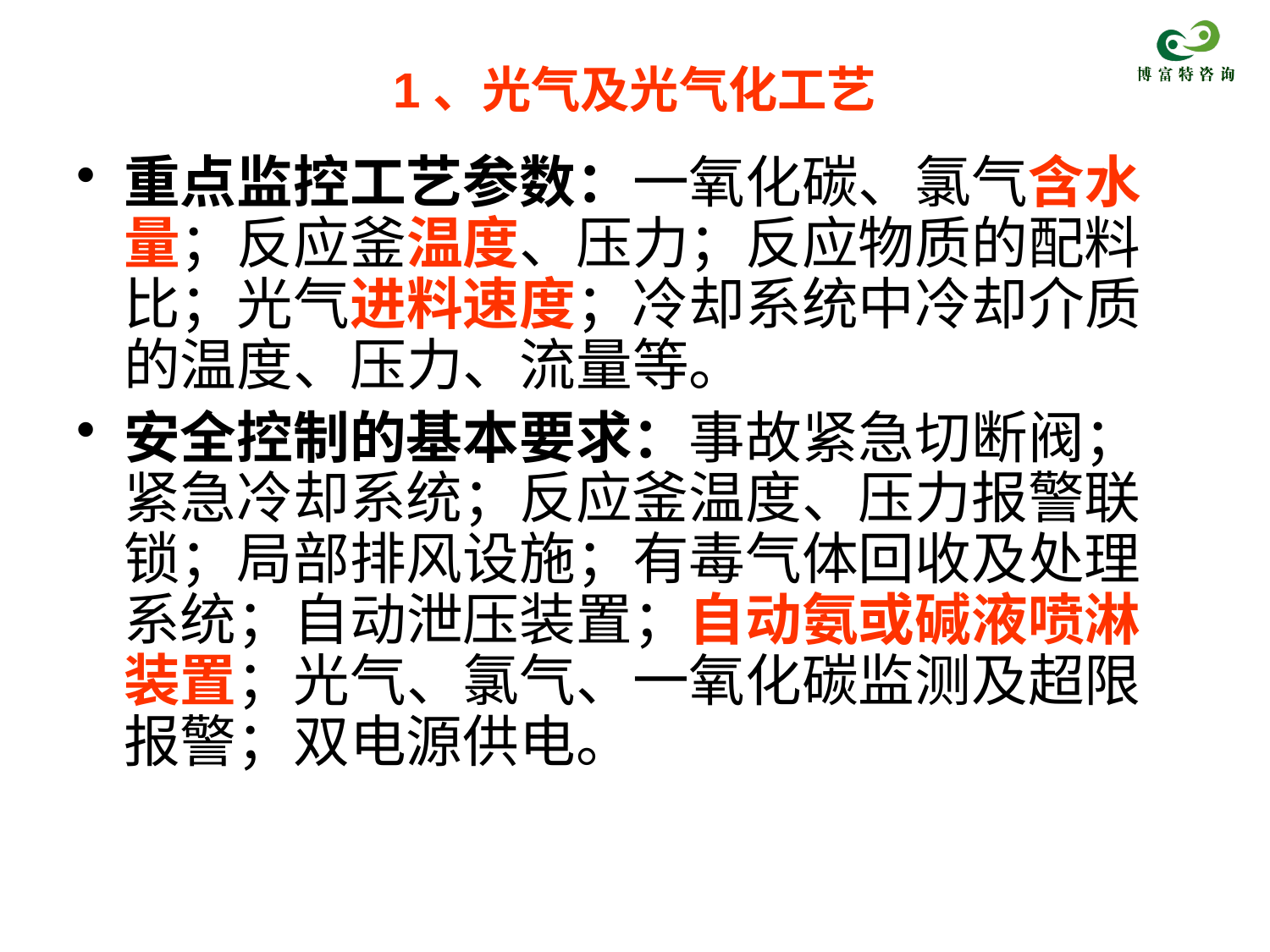

# 1、光气及光气化工艺
重点监控工艺参数：一氧化碳、氯气含水量；反应釜温度、压力；反应物质的配料比；光气进料速度；冷却系统中冷却介质的温度、压力、流量等。
安全控制的基本要求：事故紧急切断阀；紧急冷却系统；反应釜温度、压力报警联锁；局部排风设施；有毒气体回收及处理系统；自动泄压装置；自动氨或碱液喷淋装置；光气、氯气、一氧化碳监测及超限报警；双电源供电。